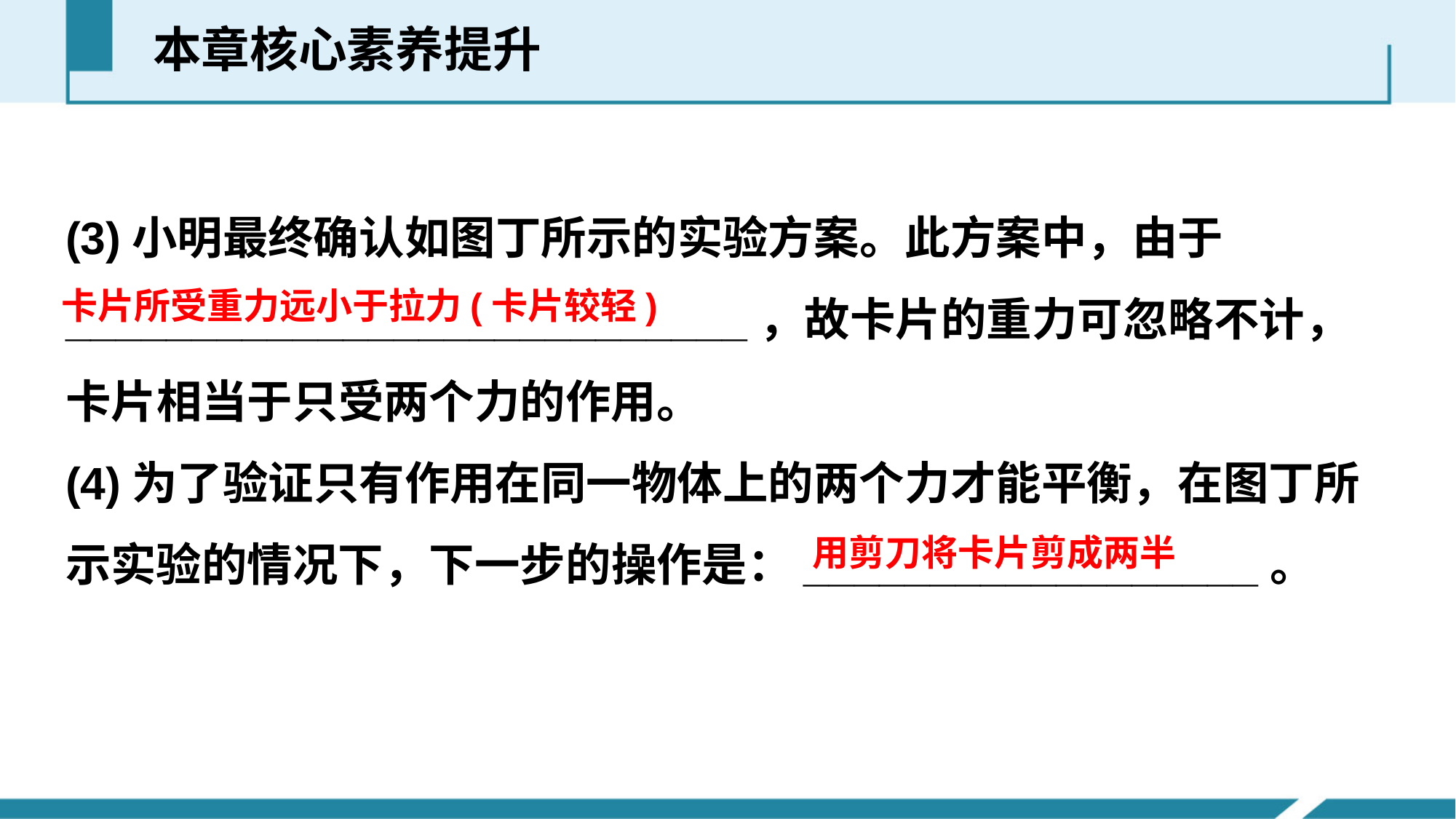

本章核心素养提升
(3)小明最终确认如图丁所示的实验方案。此方案中，由于___________________________，故卡片的重力可忽略不计，卡片相当于只受两个力的作用。
(4)为了验证只有作用在同一物体上的两个力才能平衡，在图丁所示实验的情况下，下一步的操作是：__________________。
卡片所受重力远小于拉力(卡片较轻)
用剪刀将卡片剪成两半